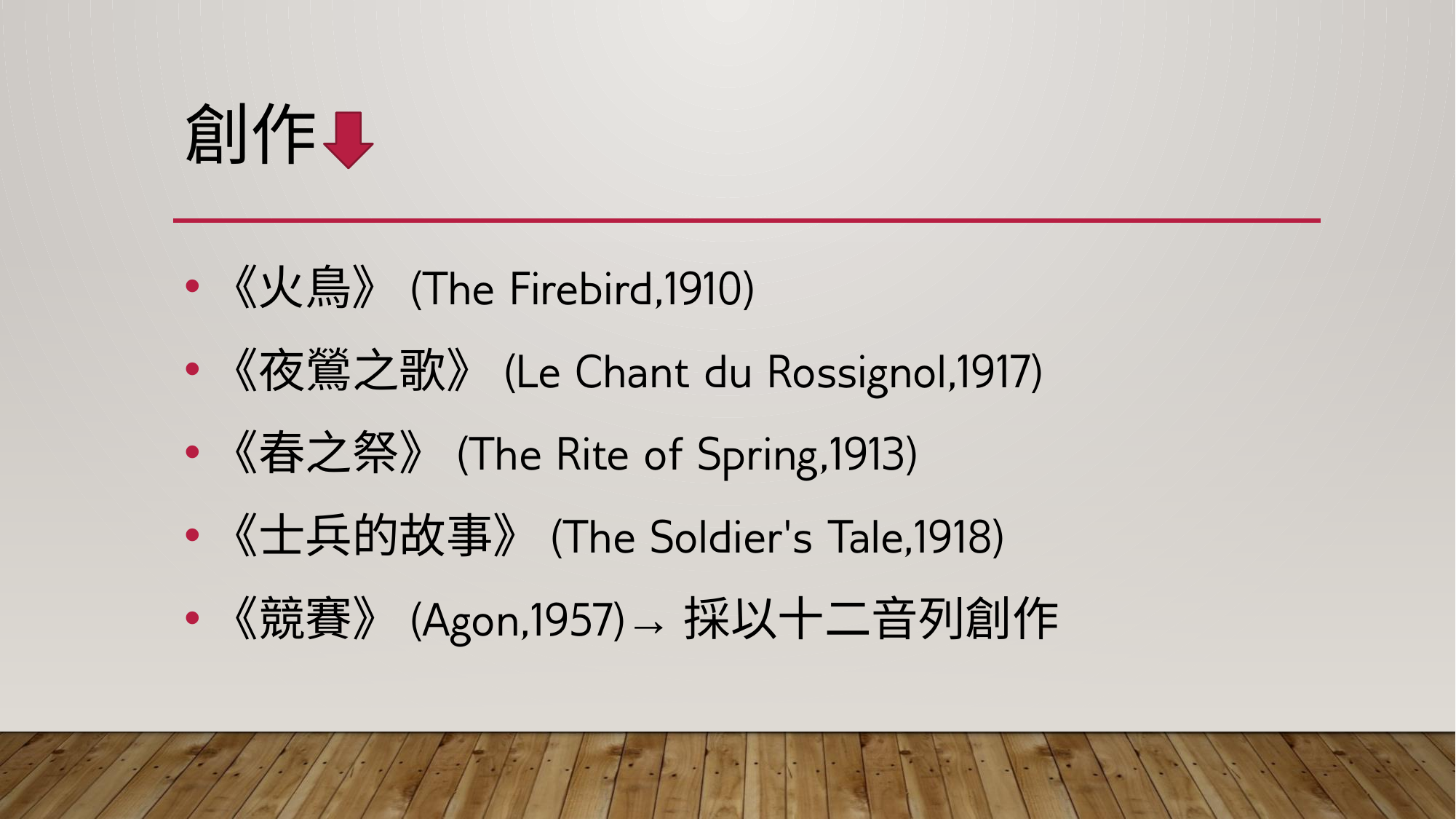

# 創作

《火鳥》(The Firebird,1910)
《夜鶯之歌》(Le Chant du Rossignol,1917)
《春之祭》(The Rite of Spring,1913)
《士兵的故事》(The Soldier's Tale,1918)
《競賽》(Agon,1957)→採以十二音列創作